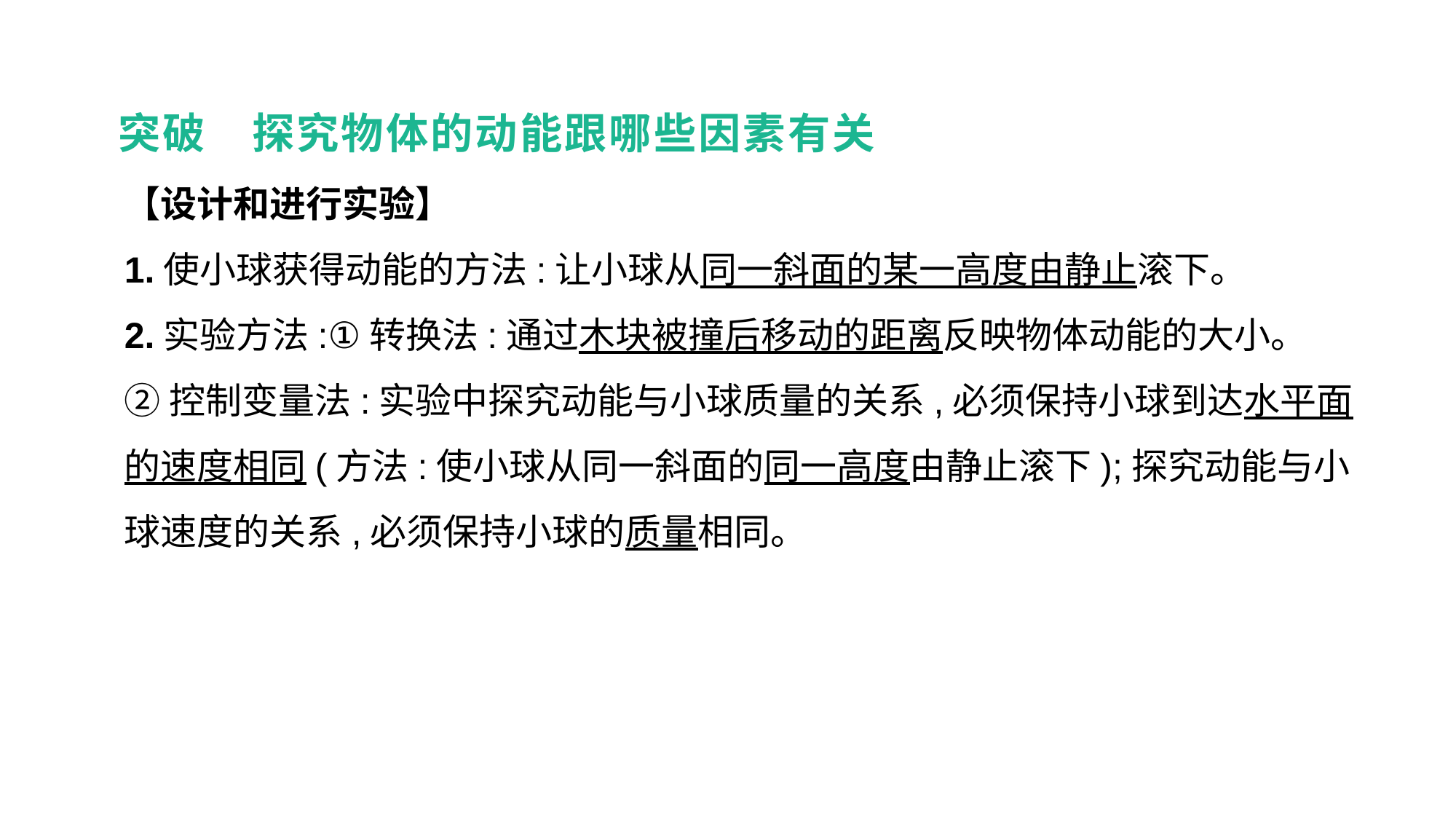

突破　探究物体的动能跟哪些因素有关
【设计和进行实验】
1.使小球获得动能的方法:让小球从同一斜面的某一高度由静止滚下。
2.实验方法:①转换法:通过木块被撞后移动的距离反映物体动能的大小。
②控制变量法:实验中探究动能与小球质量的关系,必须保持小球到达水平面的速度相同(方法:使小球从同一斜面的同一高度由静止滚下);探究动能与小球速度的关系,必须保持小球的质量相同。